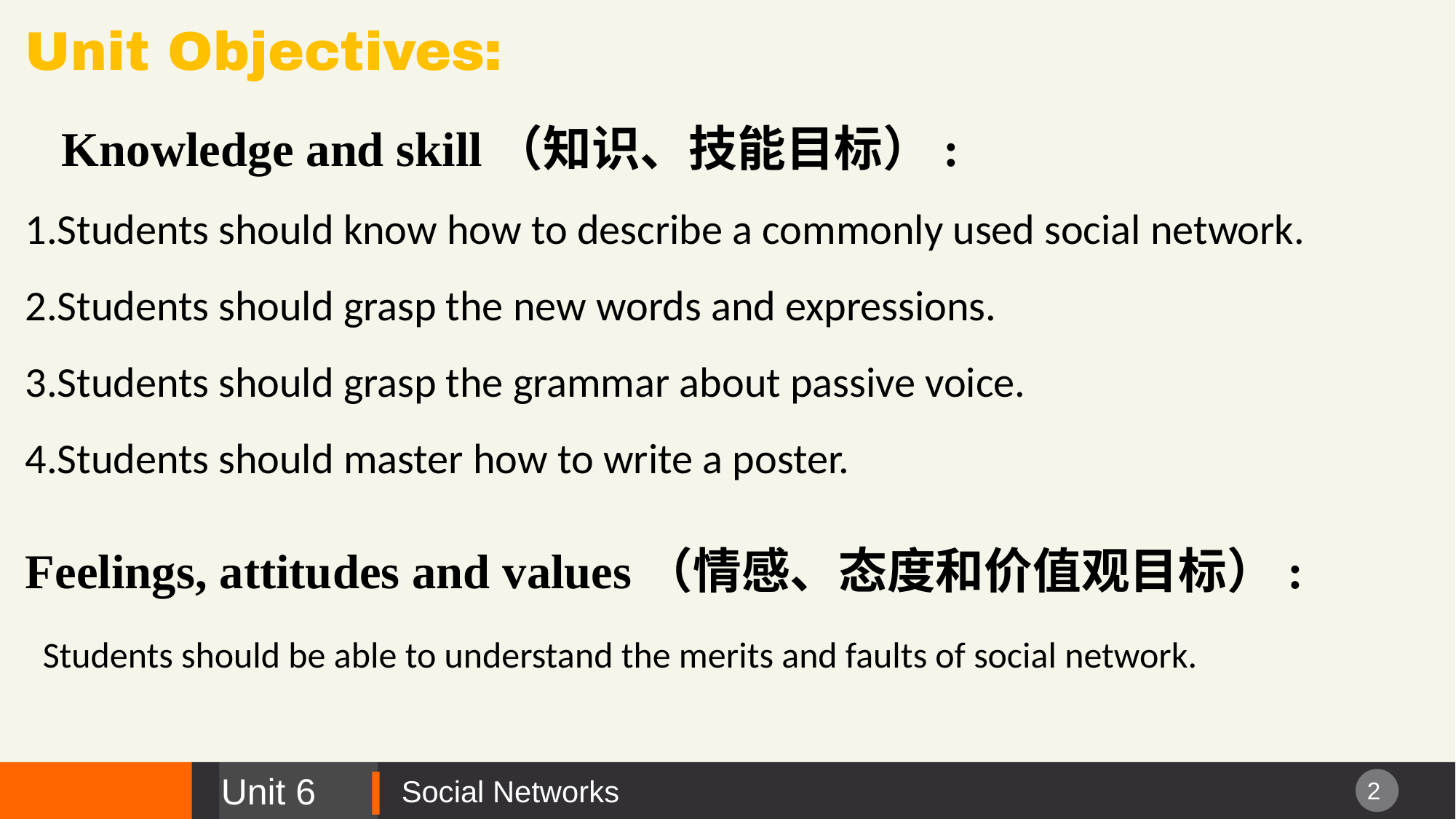

Unit Objectives:
   Knowledge and skill（知识、技能目标）:
1.Students should know how to describe a commonly used social network.
2.Students should grasp the new words and expressions.
3.Students should grasp the grammar about passive voice.
4.Students should master how to write a poster.

Feelings, attitudes and values（情感、态度和价值观目标）:

Students should be able to understand the merits and faults of social network.